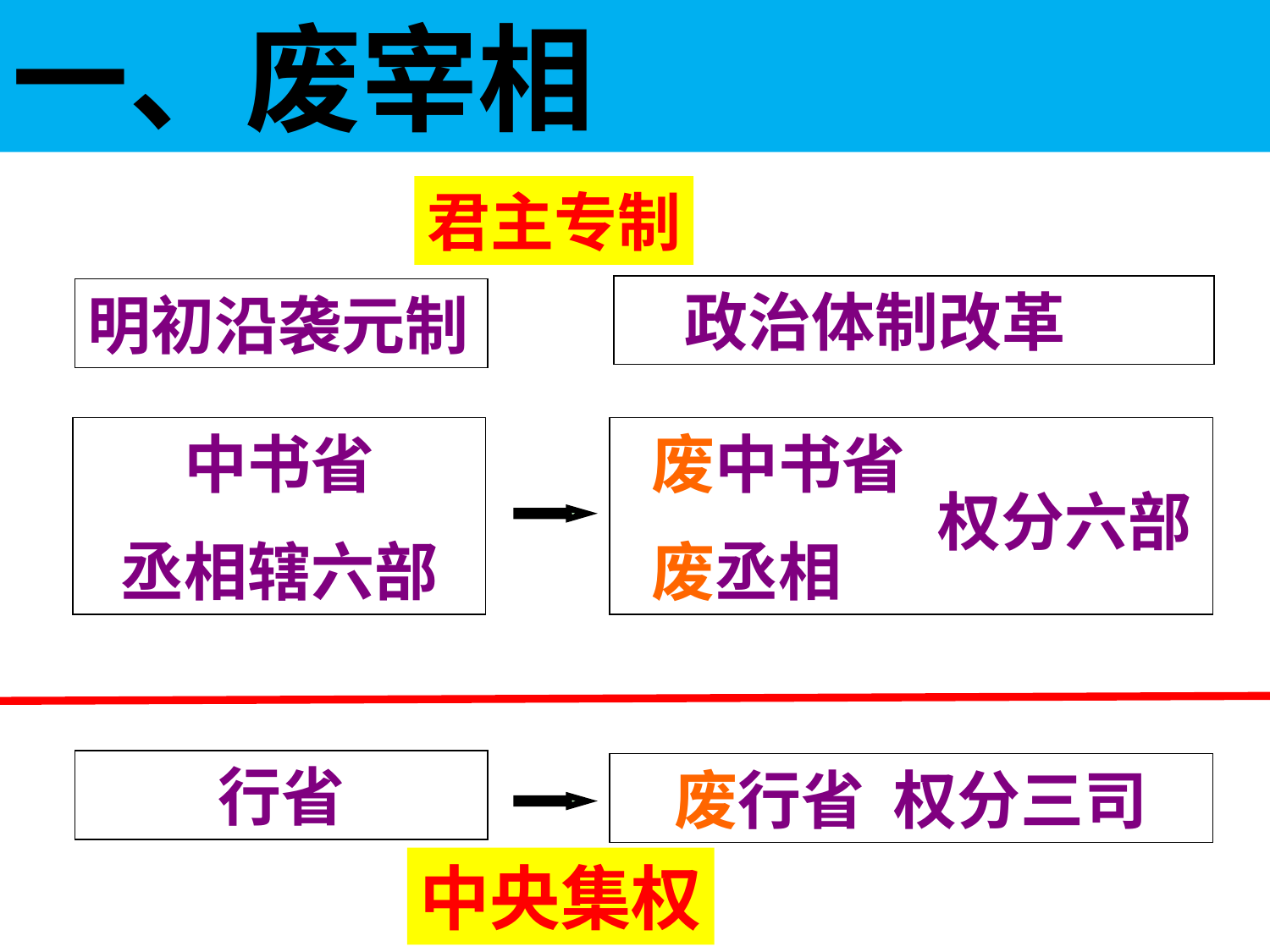

一、废宰相
君主专制
   政治体制改革
明初沿袭元制
 废中书省
 废丞相
中书省
丞相辖六部
权分六部

行省
废行省  权分三司

中央集权